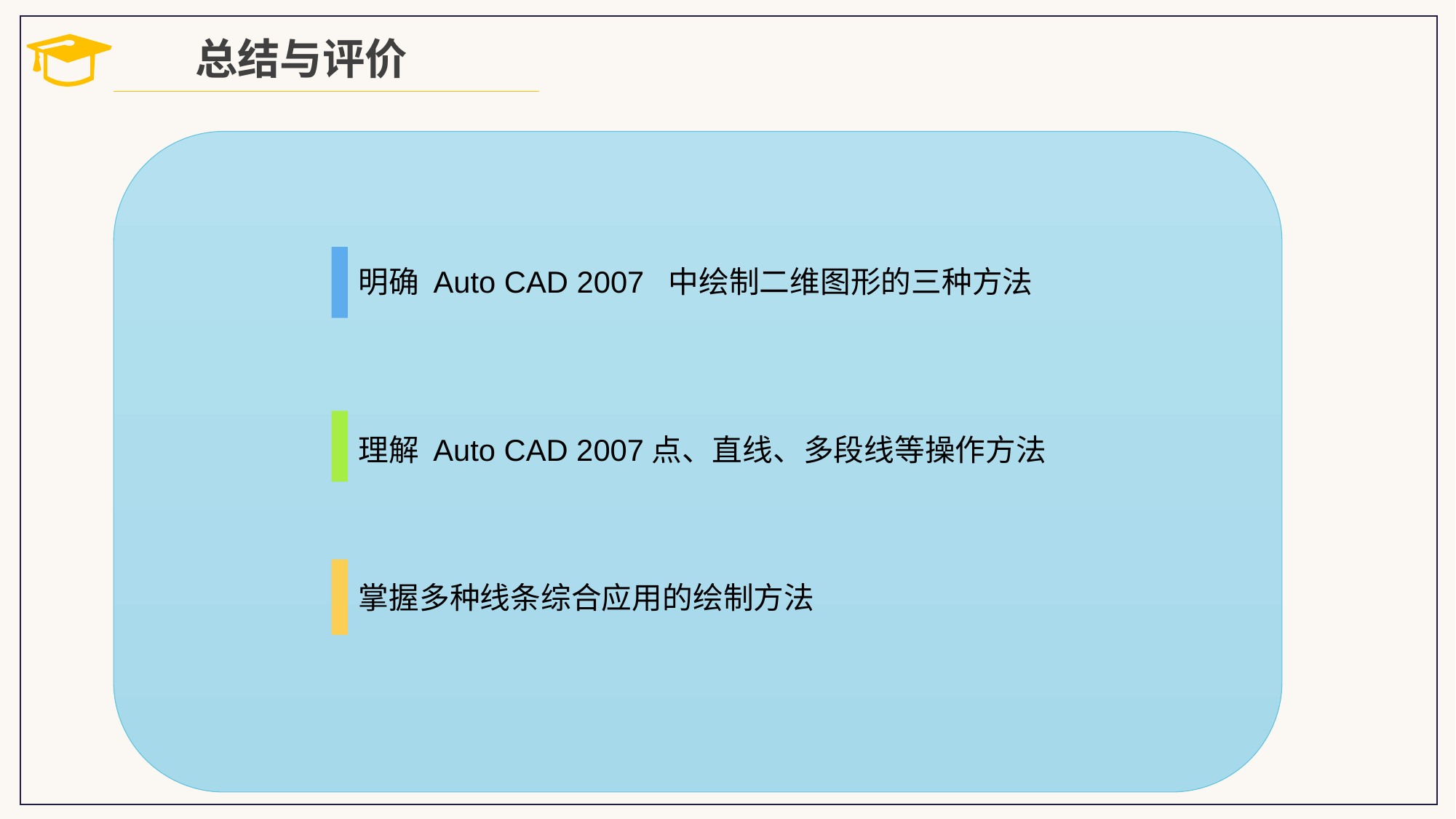

总结与评价

明确 Auto CAD 2007  中绘制二维图形的三种方法

理解 Auto CAD 2007点、直线、多段线等操作方法

掌握多种线条综合应用的绘制方法